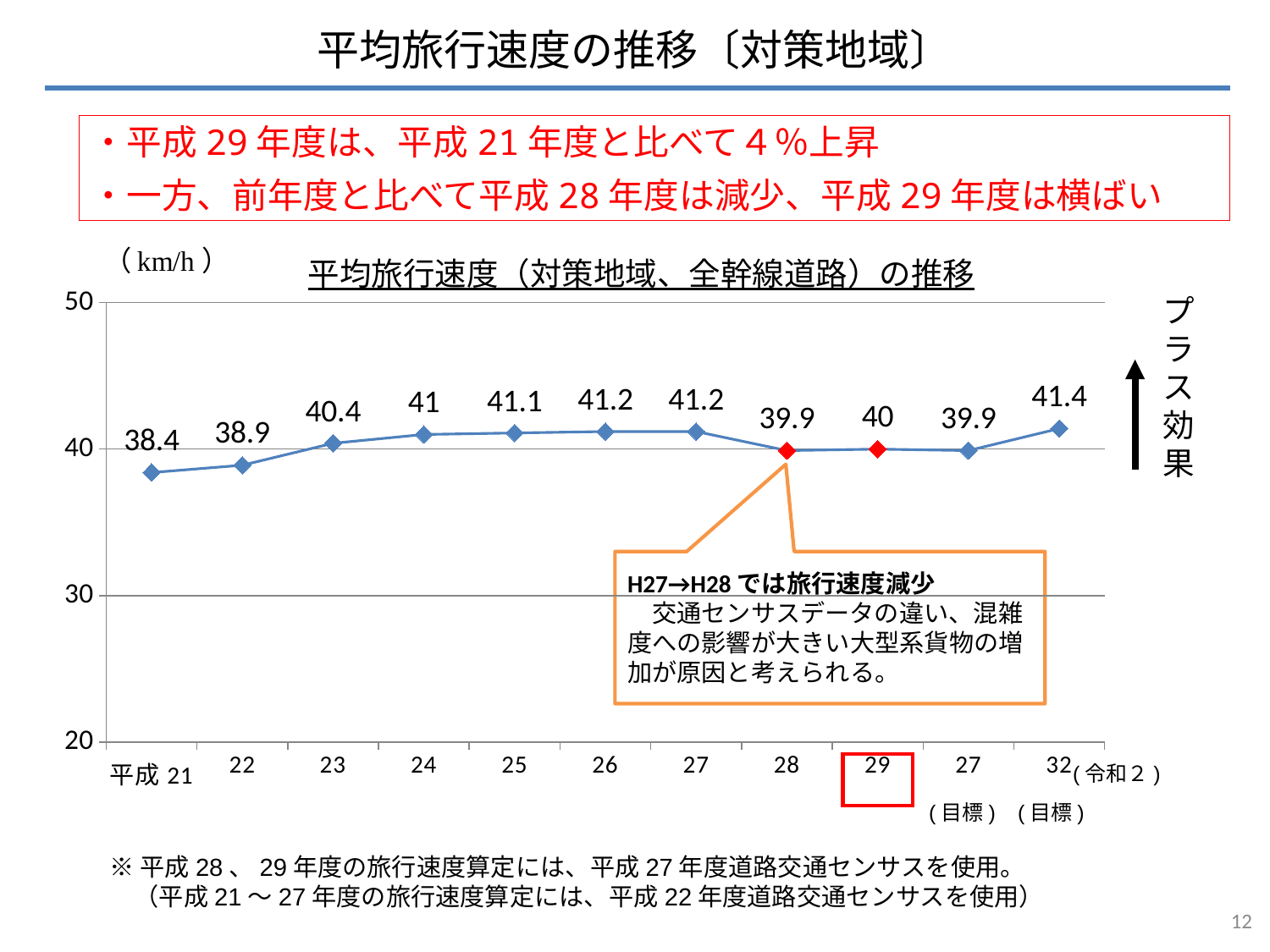

平均旅行速度の推移〔対策地域〕
・平成29年度は、平成21年度と比べて４％上昇
・一方、前年度と比べて平成28年度は減少、平成29年度は横ばい

### Chart

| Category | 平均旅行速度 |
|---|---|
| 平成21 | 38.4 |
| 22 | 38.9 |
| 23 | 40.4 |
| 24 | 41.0 |
| 25 | 41.1 |
| 26 | 41.2 |
| 27 | 41.2 |
| 28 | 39.9 |
| 29 | 40.0 |
| 27 | 39.9 |
| 32 | 41.4 |
平均旅行速度（対策地域、全幹線道路）の推移
プラス効果
H27→H28では旅行速度減少
　交通センサスデータの違い、混雑度への影響が大きい大型系貨物の増加が原因と考えられる。
(令和２)

(目標)
(目標)
※平成28、29年度の旅行速度算定には、平成27年度道路交通センサスを使用。
　（平成21～27年度の旅行速度算定には、平成22年度道路交通センサスを使用）
12